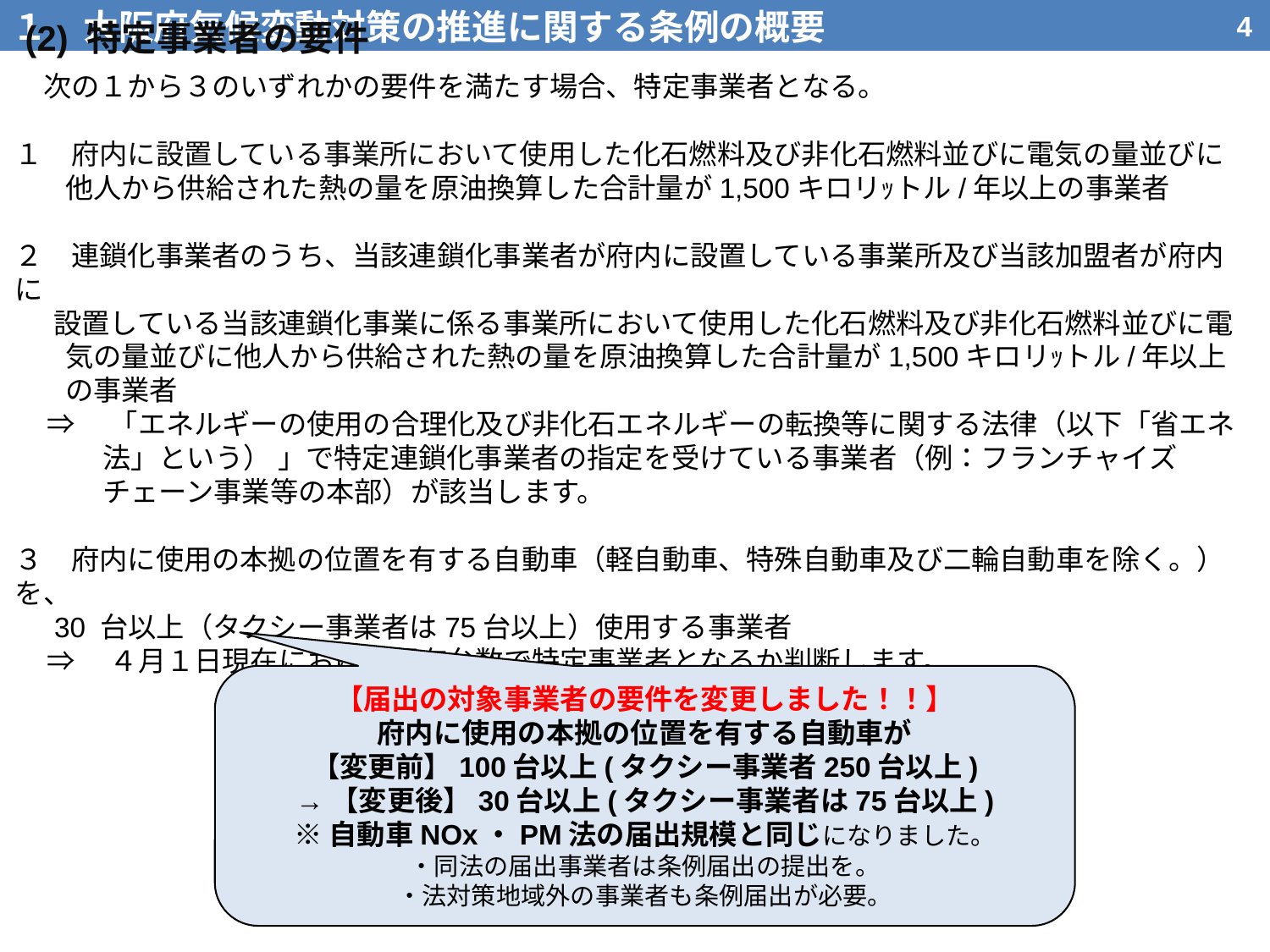

１　大阪府気候変動対策の推進に関する条例の概要
4
 (2) 特定事業者の要件
　次の１から３のいずれかの要件を満たす場合、特定事業者となる。

１　府内に設置している事業所において使用した化石燃料及び非化石燃料並びに電気の量並びに他人から供給された熱の量を原油換算した合計量が1,500キロリｯトル/年以上の事業者

２　連鎖化事業者のうち、当該連鎖化事業者が府内に設置している事業所及び当該加盟者が府内に
     設置している当該連鎖化事業に係る事業所において使用した化石燃料及び非化石燃料並びに電気の量並びに他人から供給された熱の量を原油換算した合計量が1,500キロリｯトル/年以上の事業者
     ⇒　「エネルギーの使用の合理化及び非化石エネルギーの転換等に関する法律（以下「省エネ法」という） 」で特定連鎖化事業者の指定を受けている事業者（例：フランチャイズチェーン事業等の本部）が該当します。

３　府内に使用の本拠の位置を有する自動車（軽自動車、特殊自動車及び二輪自動車を除く。）を、
     30 台以上（タクシー事業者は75台以上）使用する事業者
     ⇒　４月１日現在における保有台数で特定事業者となるか判断します。
【届出の対象事業者の要件を変更しました！！】
府内に使用の本拠の位置を有する自動車が
【変更前】100台以上(タクシー事業者250台以上)
→【変更後】30台以上(タクシー事業者は75台以上)
※自動車NOx・PM法の届出規模と同じになりました。
・同法の届出事業者は条例届出の提出を。
・法対策地域外の事業者も条例届出が必要。